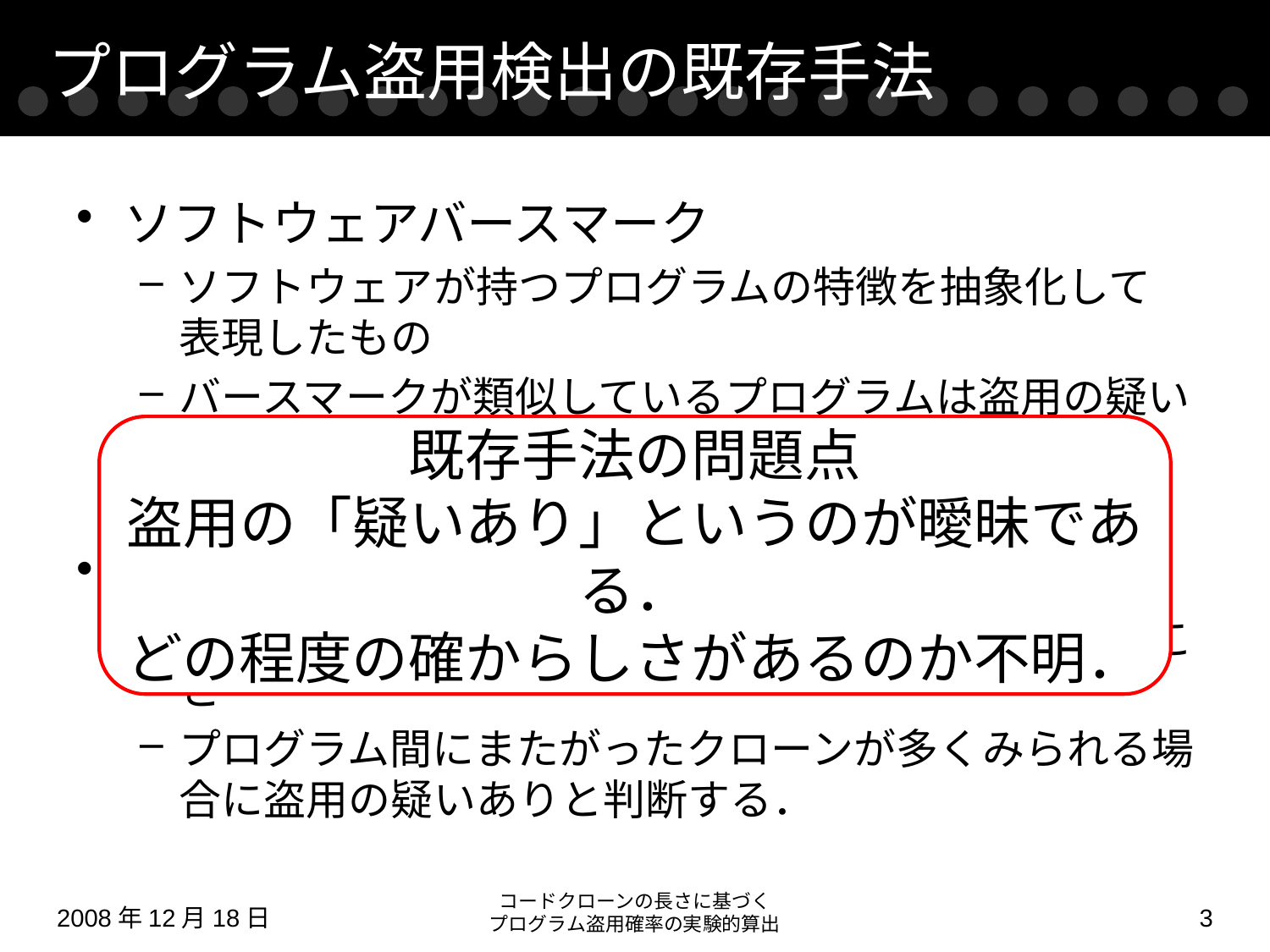

# プログラム盗用検出の既存手法
ソフトウェアバースマーク
ソフトウェアが持つプログラムの特徴を抽象化して
表現したもの
バースマークが類似しているプログラムは盗用の疑い
ありと判断する．

コードクローン
プログラムテキスト中の一致または類似した部分のこと
プログラム間にまたがったクローンが多くみられる場合に盗用の疑いありと判断する．
既存手法の問題点
盗用の「疑いあり」というのが曖昧である．
どの程度の確からしさがあるのか不明．
コードクローンの長さに基づく
プログラム盗用確率の実験的算出
2008年12月18日
3